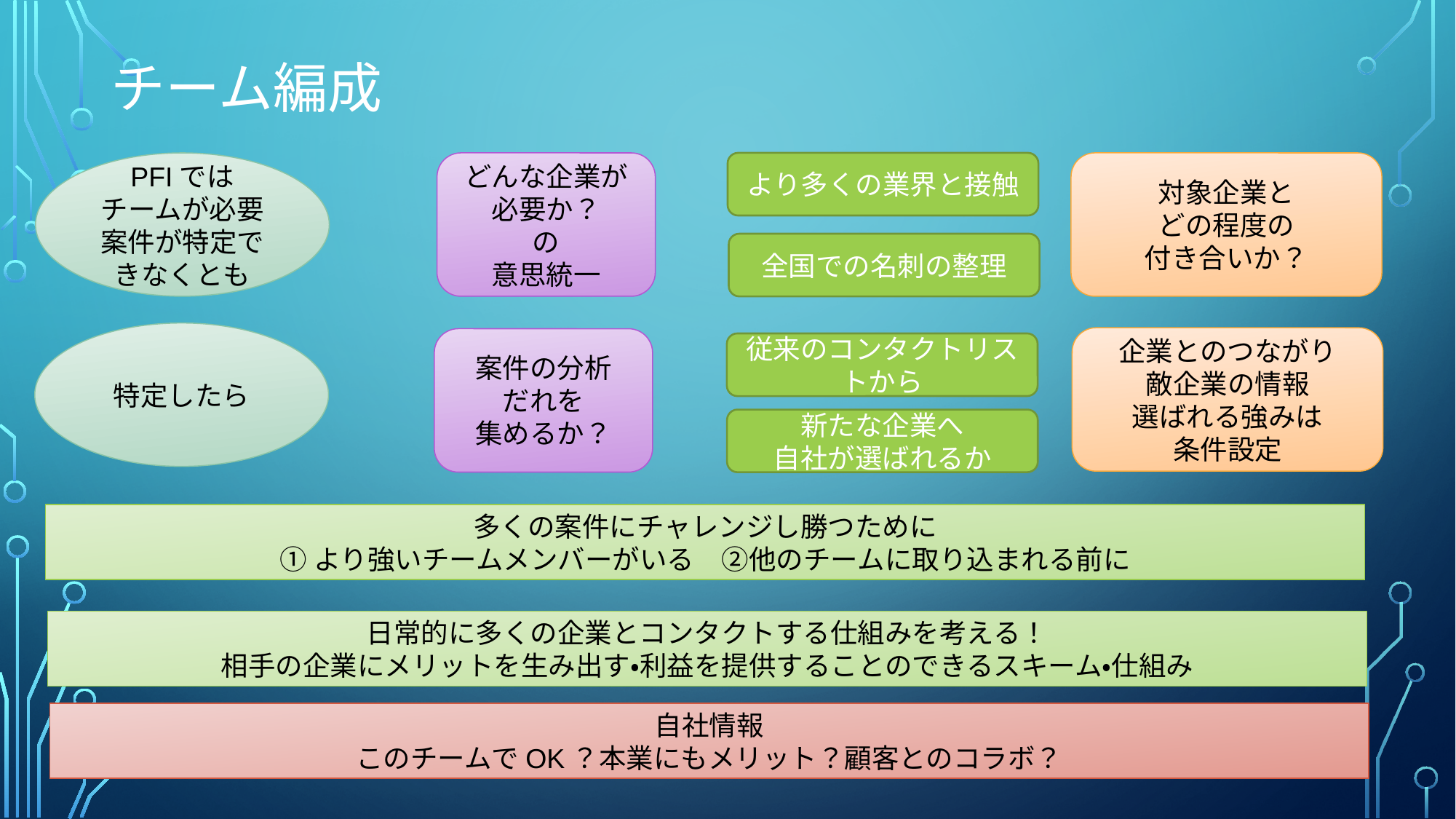

# チーム編成
PFIでは
チームが必要
案件が特定できなくとも
どんな企業が
必要か？
の
意思統一
より多くの業界と接触
対象企業と
どの程度の
付き合いか？
全国での名刺の整理
特定したら
企業とのつながり
敵企業の情報
選ばれる強みは
条件設定
案件の分析
だれを
集めるか？
従来のコンタクトリストから
新たな企業へ
自社が選ばれるか
多くの案件にチャレンジし勝つために
①より強いチームメンバーがいる　②他のチームに取り込まれる前に
日常的に多くの企業とコンタクトする仕組みを考える！
相手の企業にメリットを生み出す・利益を提供することのできるスキーム・仕組み
自社情報
このチームでOK？本業にもメリット？顧客とのコラボ？